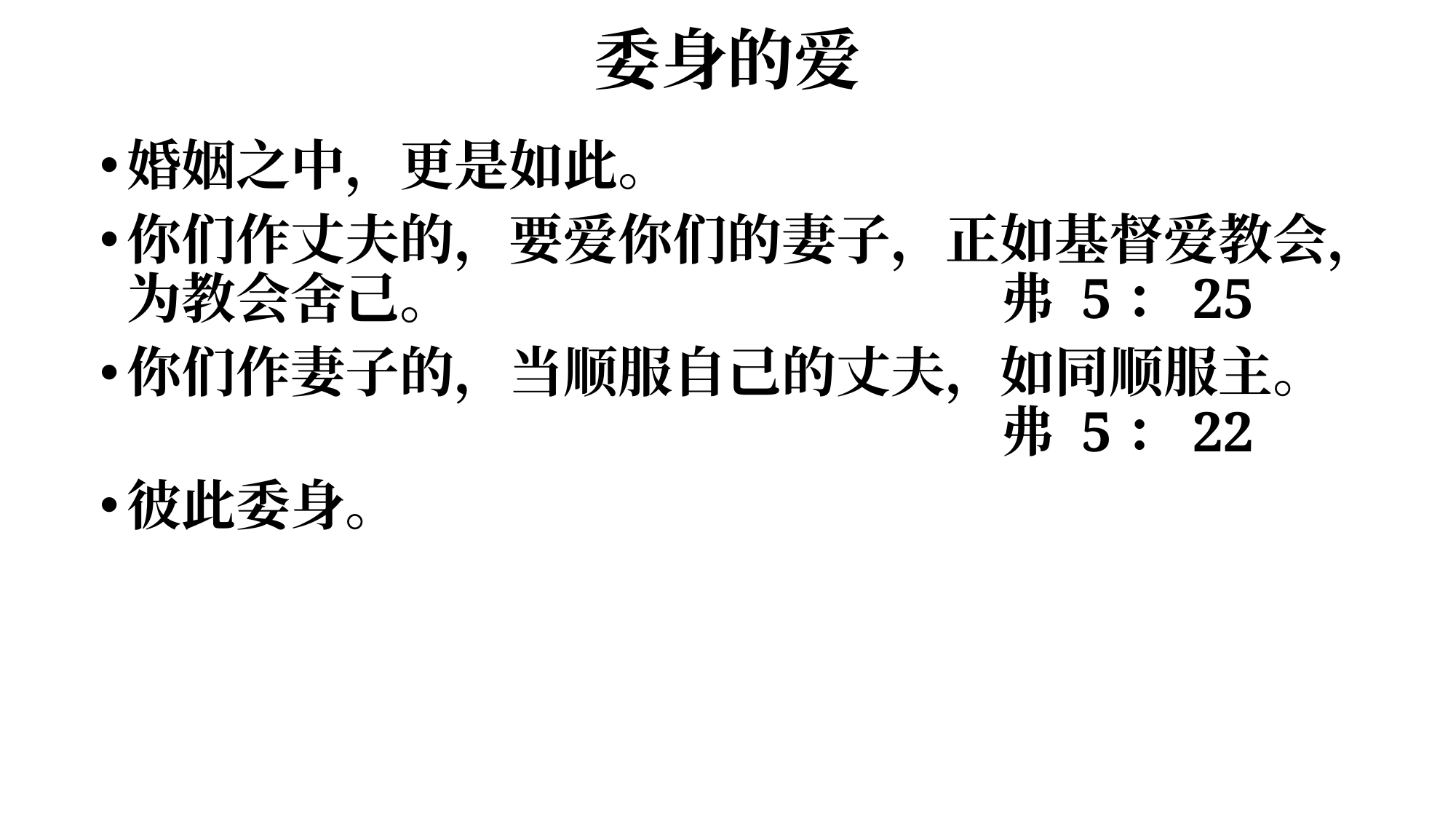

# 委身的爱
婚姻之中，更是如此。
你们作丈夫的，要爱你们的妻子，正如基督爱教会，为教会舍己。					弗 5：25
你们作妻子的，当顺服自己的丈夫，如同顺服主。								弗 5：22
彼此委身。